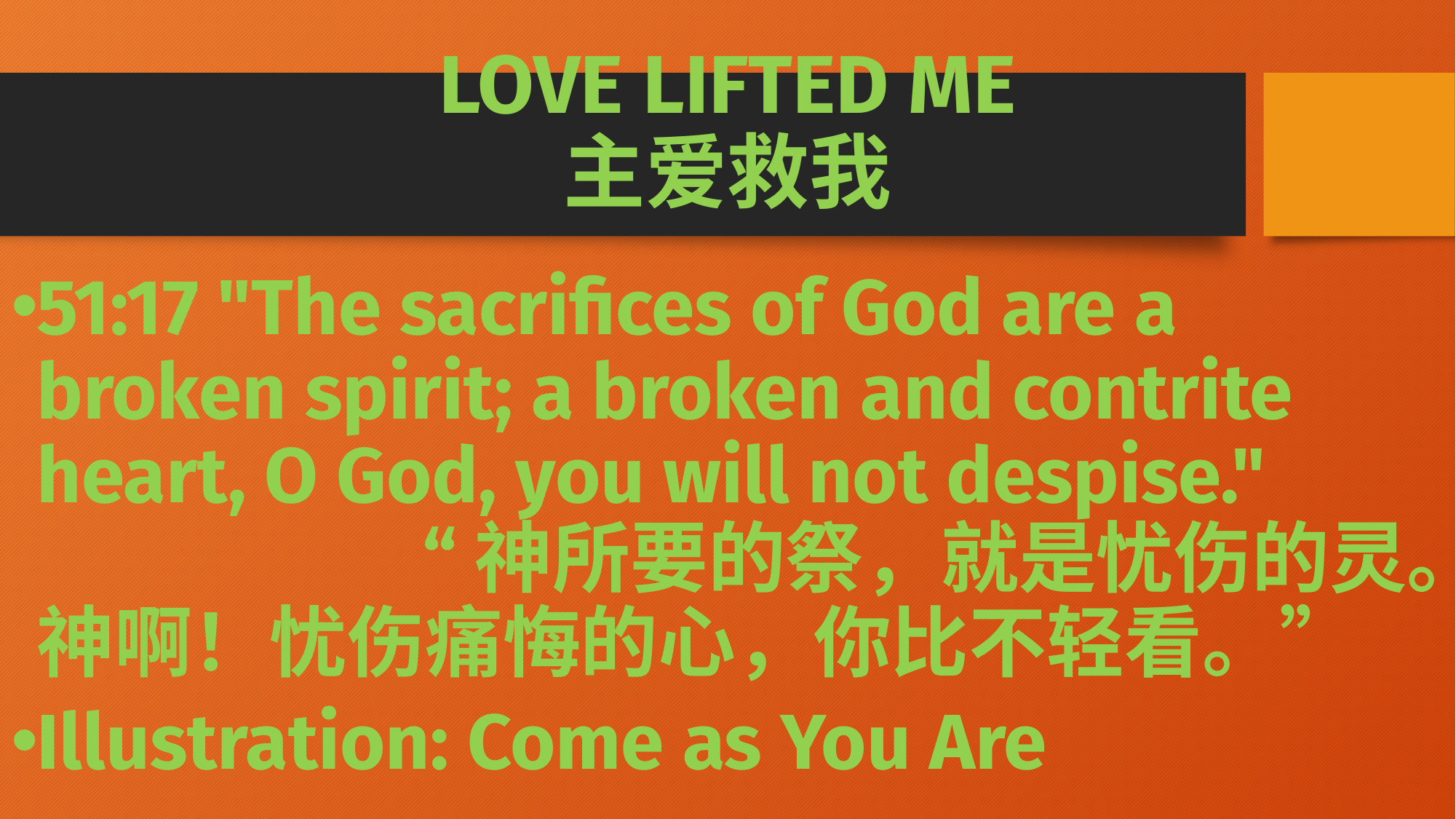

# LOVE LIFTED ME 主爱救我
51:17 "The sacrifices of God are a broken spirit; a broken and contrite heart, O God, you will not despise."                               “神所要的祭，就是忧伤的灵。神啊！忧伤痛悔的心，你比不轻看。”
Illustration: Come as You Are